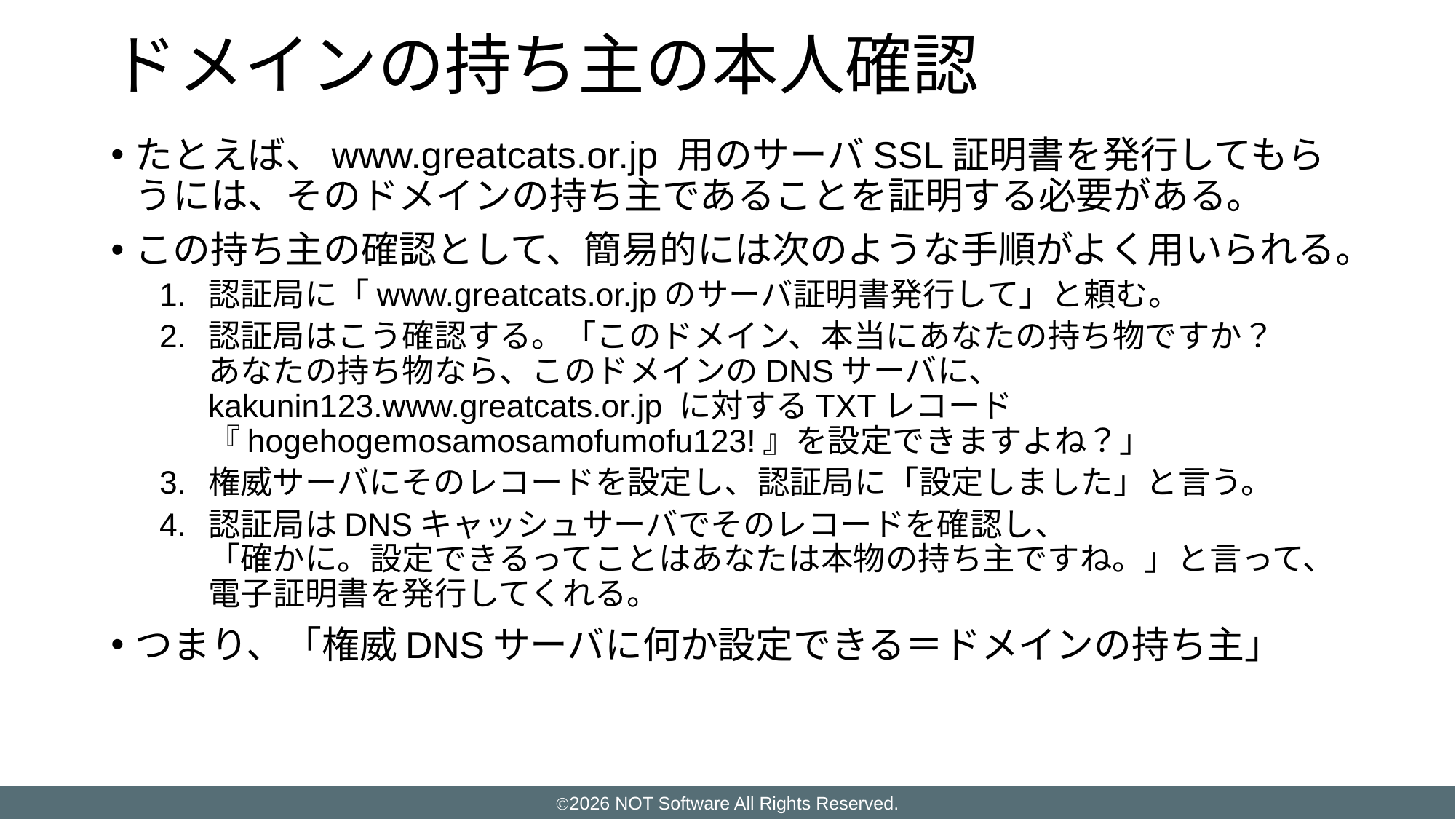

# ドメインの持ち主の本人確認
たとえば、www.greatcats.or.jp 用のサーバSSL証明書を発行してもらうには、そのドメインの持ち主であることを証明する必要がある。
この持ち主の確認として、簡易的には次のような手順がよく用いられる。
認証局に「www.greatcats.or.jpのサーバ証明書発行して」と頼む。
認証局はこう確認する。「このドメイン、本当にあなたの持ち物ですか？
あなたの持ち物なら、このドメインのDNSサーバに、
kakunin123.www.greatcats.or.jp に対するTXTレコード
『hogehogemosamosamofumofu123!』を設定できますよね？」
権威サーバにそのレコードを設定し、認証局に「設定しました」と言う。
認証局はDNSキャッシュサーバでそのレコードを確認し、
「確かに。設定できるってことはあなたは本物の持ち主ですね。」と言って、
電子証明書を発行してくれる。
つまり、「権威DNSサーバに何か設定できる＝ドメインの持ち主」